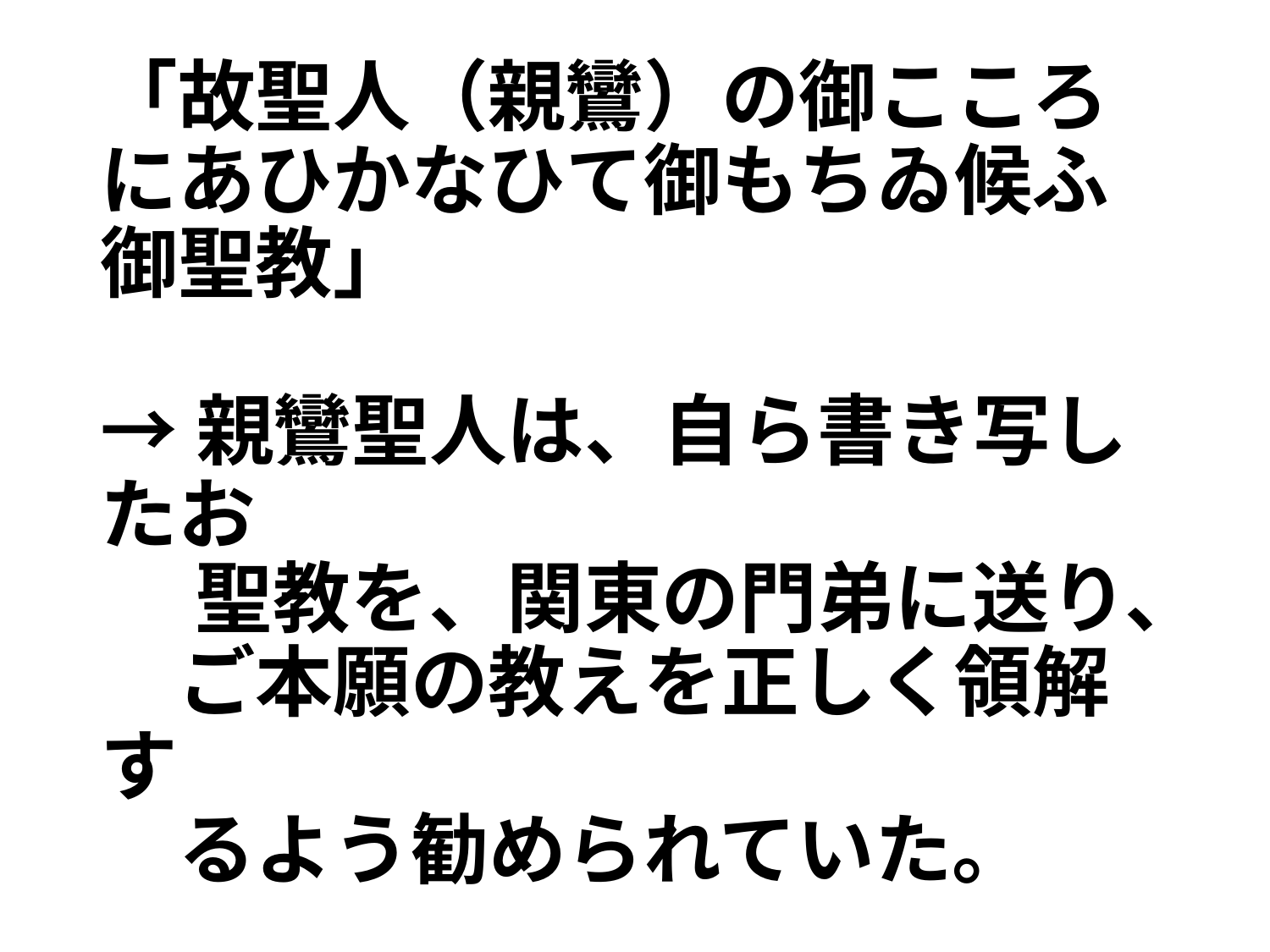

「故聖人（親鸞）の御こころにあひかなひて御もちゐ候ふ御聖教」

→親鸞聖人は、自ら書き写したお
　 聖教を、関東の門弟に送り、
　ご本願の教えを正しく領解す
　るよう勧められていた。